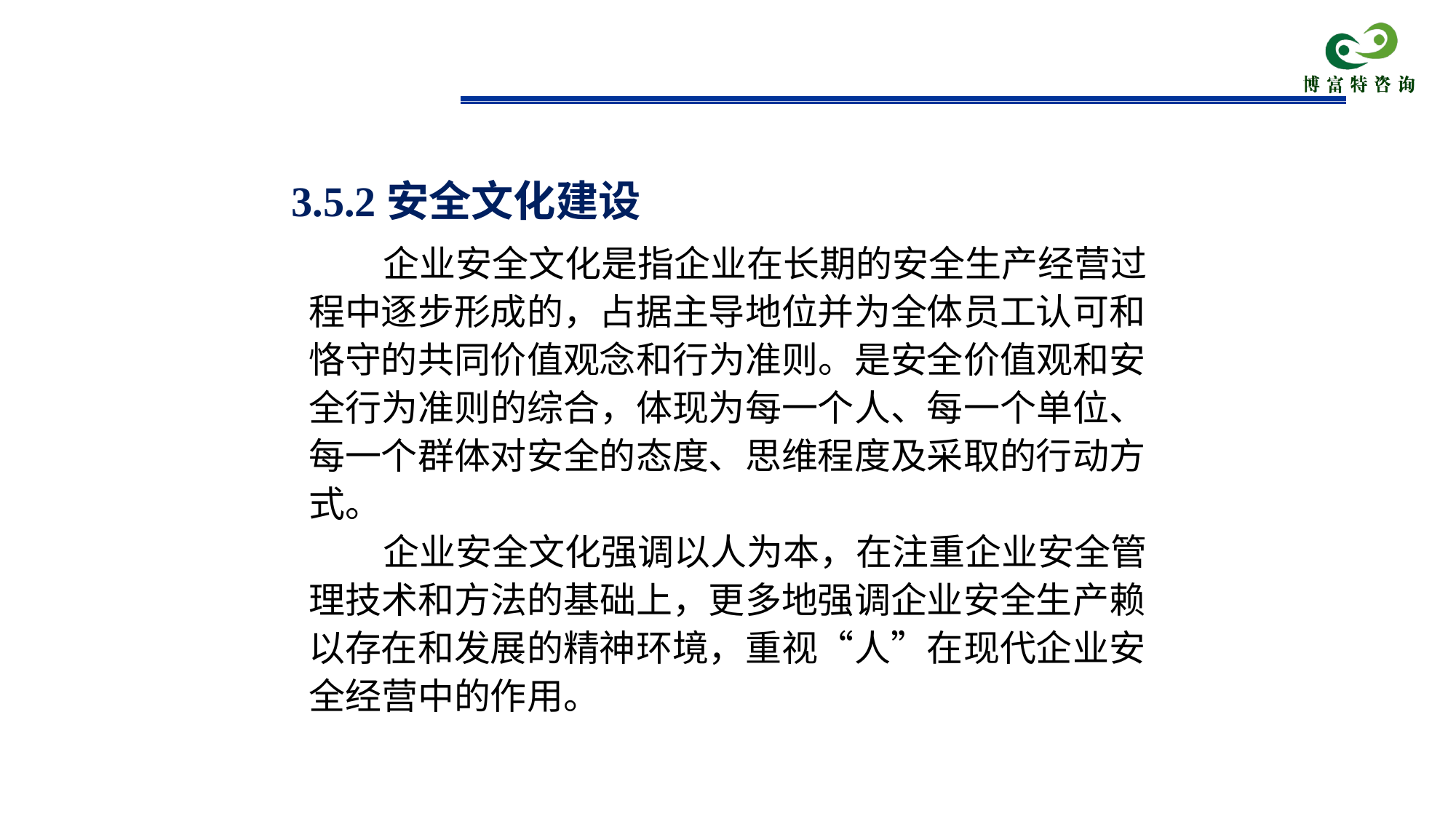

3.5.2安全文化建设
企业安全文化是指企业在长期的安全生产经营过程中逐步形成的，占据主导地位并为全体员工认可和恪守的共同价值观念和行为准则。是安全价值观和安全行为准则的综合，体现为每一个人、每一个单位、每一个群体对安全的态度、思维程度及采取的行动方式。
企业安全文化强调以人为本，在注重企业安全管理技术和方法的基础上，更多地强调企业安全生产赖以存在和发展的精神环境，重视“人”在现代企业安全经营中的作用。